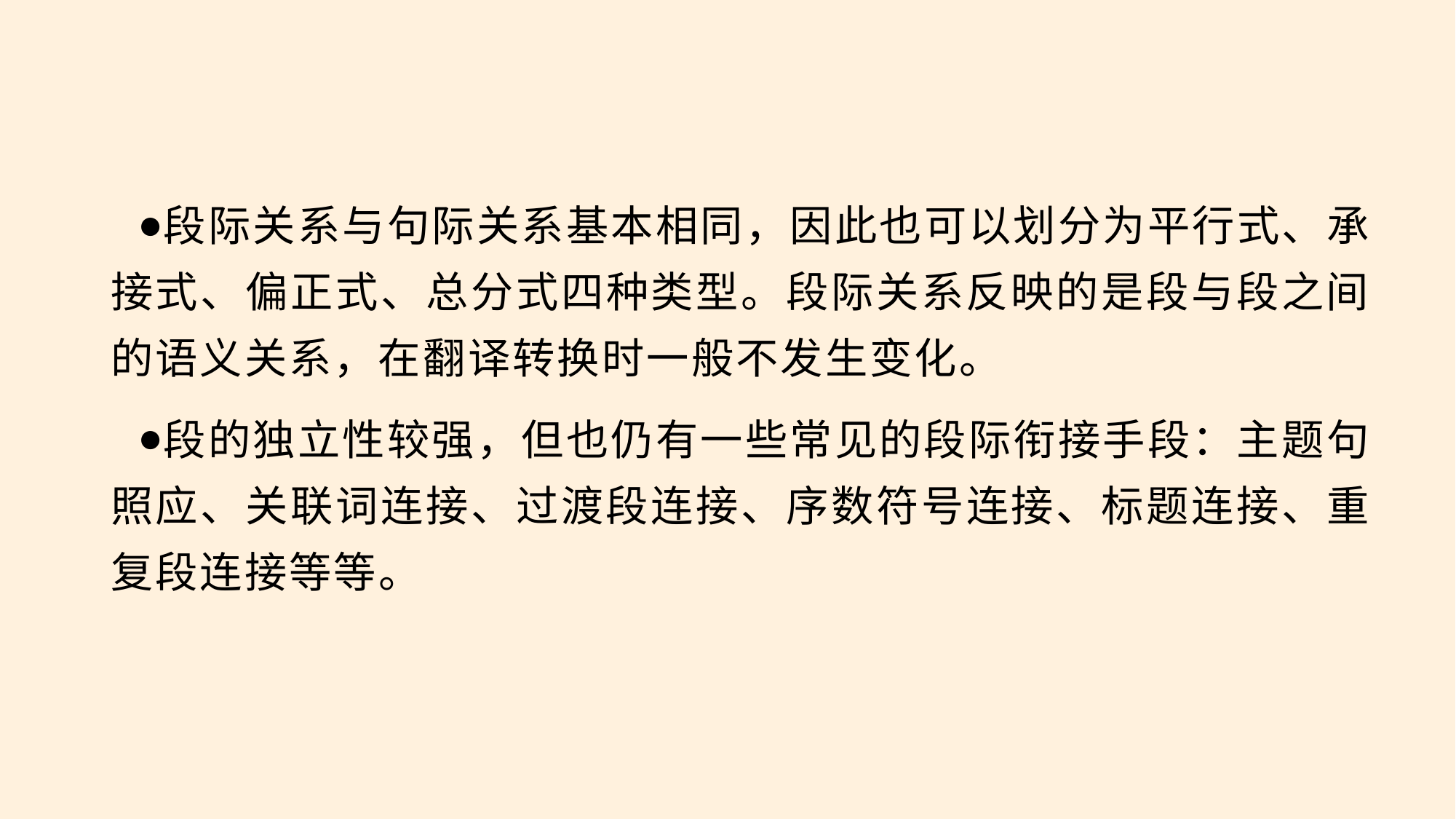

#
段际关系与句际关系基本相同，因此也可以划分为平行式、承接式、偏正式、总分式四种类型。段际关系反映的是段与段之间的语义关系，在翻译转换时一般不发生变化。
段的独立性较强，但也仍有一些常见的段际衔接手段：主题句照应、关联词连接、过渡段连接、序数符号连接、标题连接、重复段连接等等。